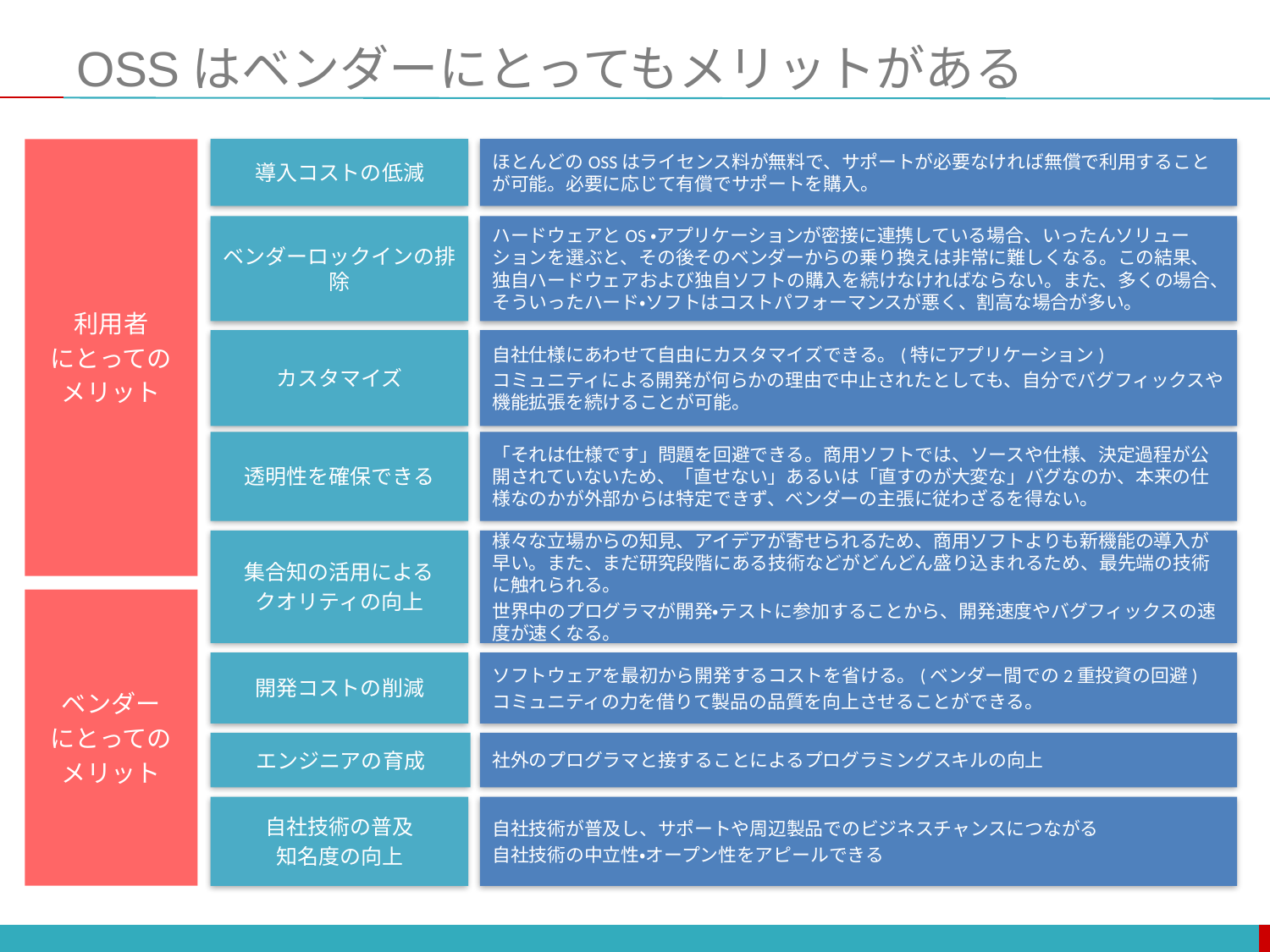

# OSSはベンダーにとってもメリットがある
導入コストの低減
ほとんどのOSSはライセンス料が無料で、サポートが必要なければ無償で利用することが可能。必要に応じて有償でサポートを購入。
利用者
にとっての
メリット
ベンダーロックインの排除
ハードウェアとOS・アプリケーションが密接に連携している場合、いったんソリューションを選ぶと、その後そのベンダーからの乗り換えは非常に難しくなる。この結果、独自ハードウェアおよび独自ソフトの購入を続けなければならない。また、多くの場合、そういったハード・ソフトはコストパフォーマンスが悪く、割高な場合が多い。
カスタマイズ
自社仕様にあわせて自由にカスタマイズできる。(特にアプリケーション)
コミュニティによる開発が何らかの理由で中止されたとしても、自分でバグフィックスや機能拡張を続けることが可能。
透明性を確保できる
「それは仕様です」問題を回避できる。商用ソフトでは、ソースや仕様、決定過程が公開されていないため、「直せない」あるいは「直すのが大変な」バグなのか、本来の仕様なのかが外部からは特定できず、ベンダーの主張に従わざるを得ない。
集合知の活用による
クオリティの向上
様々な立場からの知見、アイデアが寄せられるため、商用ソフトよりも新機能の導入が早い。また、まだ研究段階にある技術などがどんどん盛り込まれるため、最先端の技術に触れられる。
世界中のプログラマが開発・テストに参加することから、開発速度やバグフィックスの速度が速くなる。
ベンダー
にとっての
メリット
開発コストの削減
ソフトウェアを最初から開発するコストを省ける。(ベンダー間での2重投資の回避)
コミュニティの力を借りて製品の品質を向上させることができる。
エンジニアの育成
社外のプログラマと接することによるプログラミングスキルの向上
自社技術の普及
知名度の向上
自社技術が普及し、サポートや周辺製品でのビジネスチャンスにつながる
自社技術の中立性・オープン性をアピールできる